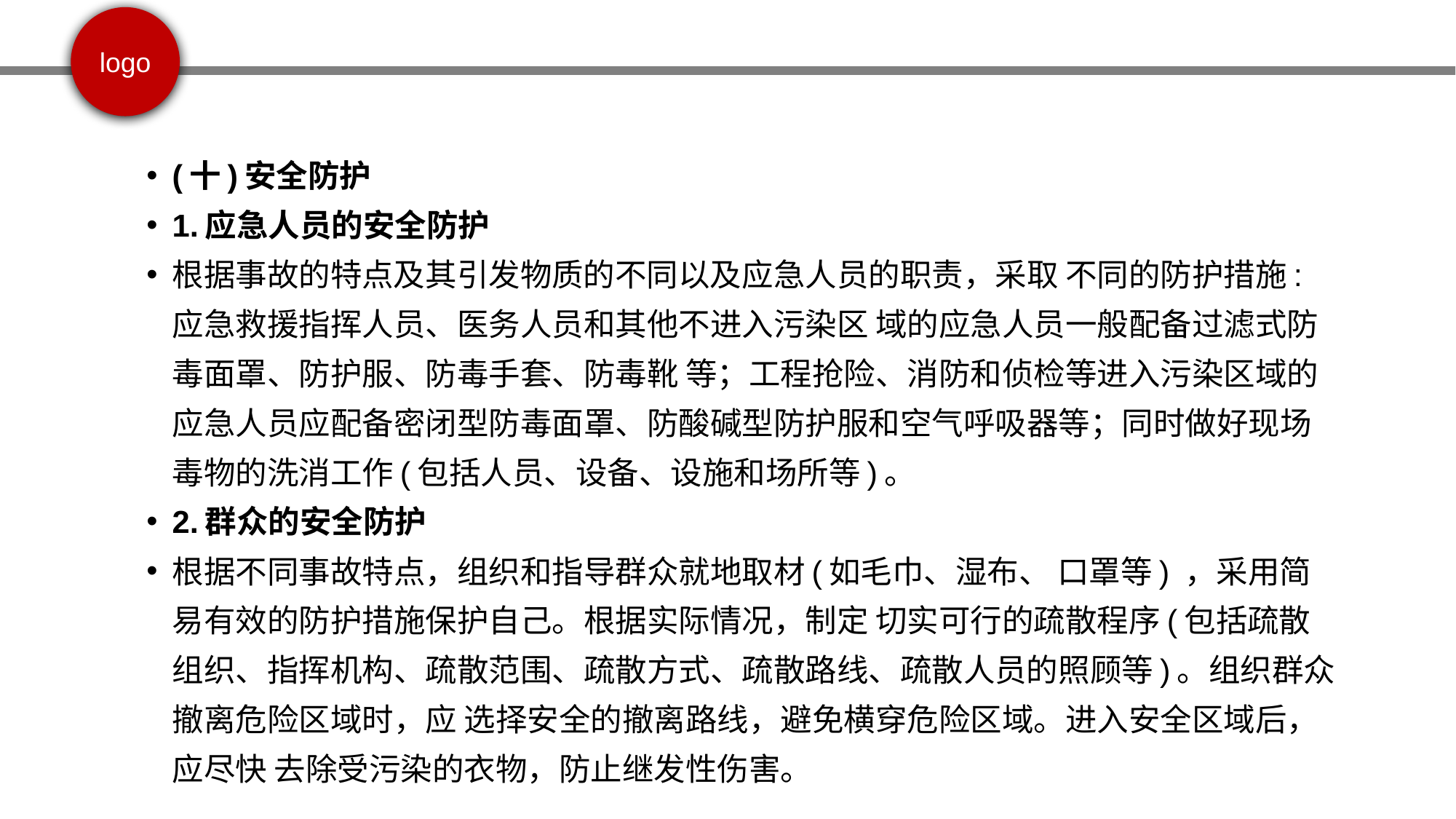

(十)安全防护
1.应急人员的安全防护
根据事故的特点及其引发物质的不同以及应急人员的职责，采取 不同的防护措施:应急救援指挥人员、医务人员和其他不进入污染区 域的应急人员一般配备过滤式防毒面罩、防护服、防毒手套、防毒靴 等；工程抢险、消防和侦检等进入污染区域的应急人员应配备密闭型防毒面罩、防酸碱型防护服和空气呼吸器等；同时做好现场毒物的洗消工作(包括人员、设备、设施和场所等)。
2.群众的安全防护
根据不同事故特点，组织和指导群众就地取材(如毛巾、湿布、 口罩等) ，采用简易有效的防护措施保护自己。根据实际情况，制定 切实可行的疏散程序(包括疏散组织、指挥机构、疏散范围、疏散方式、疏散路线、疏散人员的照顾等)。组织群众撤离危险区域时，应 选择安全的撤离路线，避免横穿危险区域。进入安全区域后，应尽快 去除受污染的衣物，防止继发性伤害。